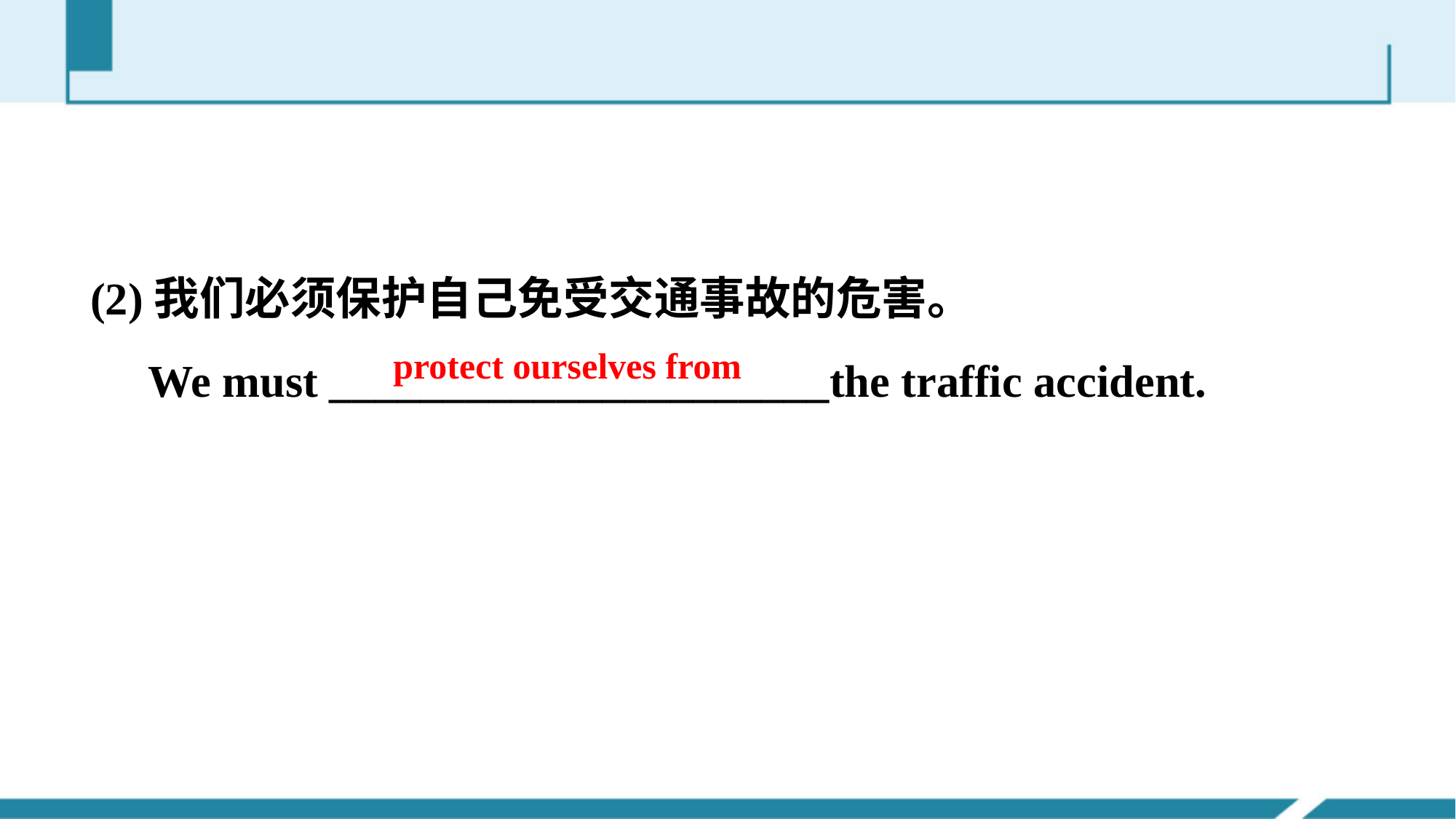

(2)我们必须保护自己免受交通事故的危害。
     We must ______________________the traffic accident.
protect ourselves from